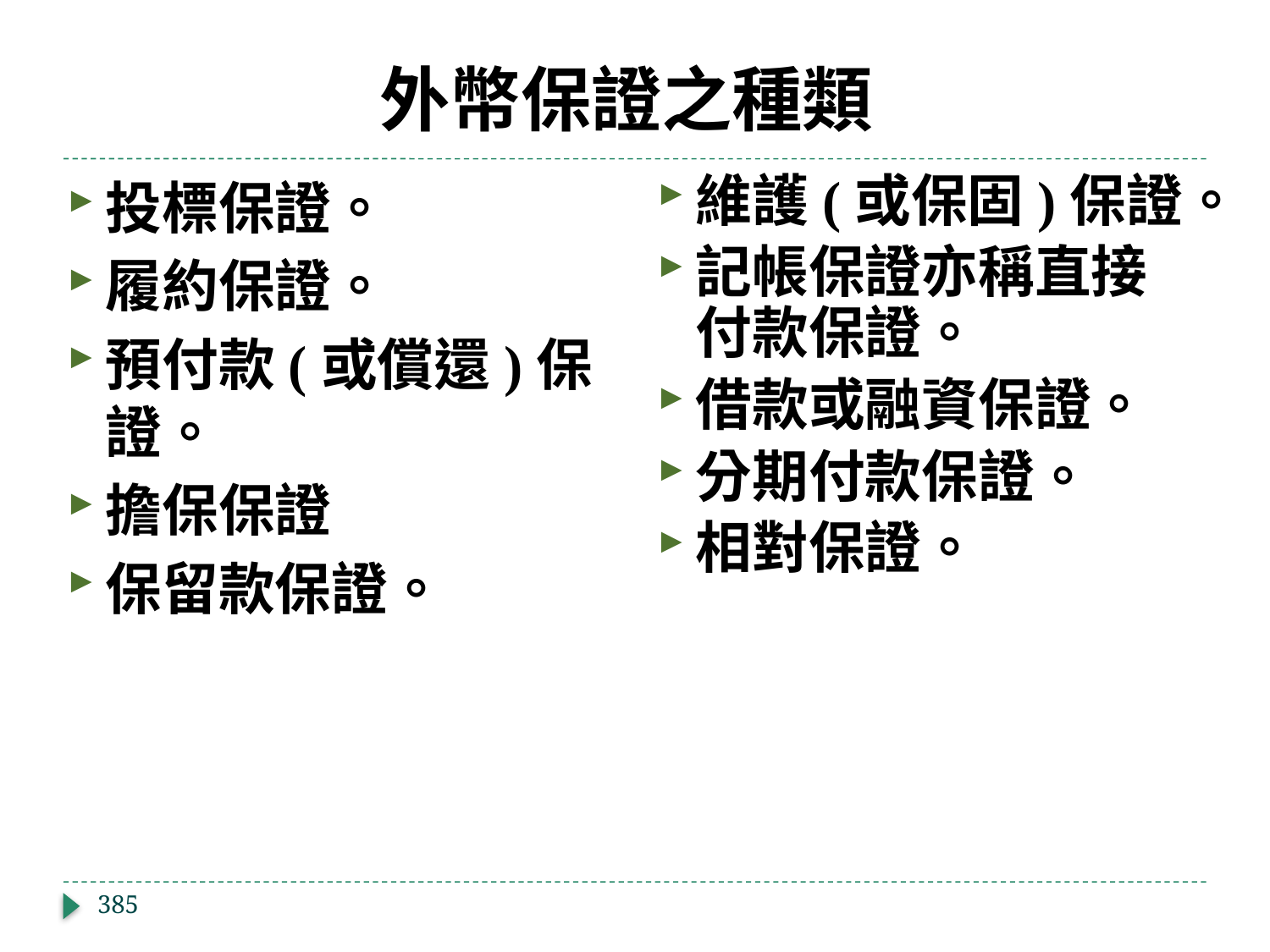

# 外幣保證之種類
投標保證。
履約保證。
預付款(或償還)保證。
擔保保證
保留款保證。

維護(或保固)保證。
記帳保證亦稱直接付款保證。
借款或融資保證。
分期付款保證。
相對保證。
385